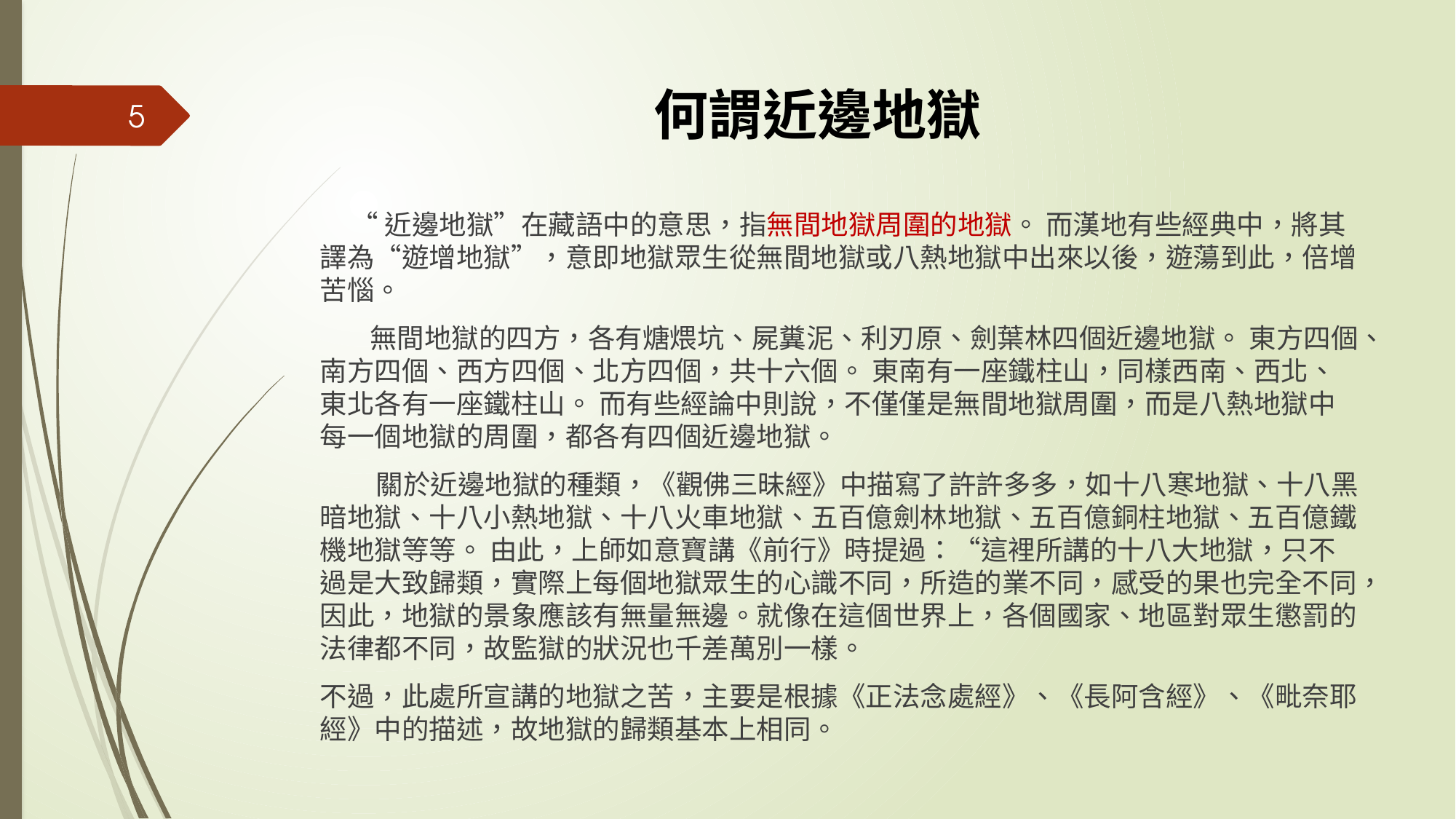

# 何謂近邊地獄
5
     “近邊地獄”在藏語中的意思，指無間地獄周圍的地獄。 而漢地有些經典中，將其譯為“遊增地獄”，意即地獄眾生從無間地獄或八熱地獄中出來以後，遊蕩到此，倍增苦惱。
       無間地獄的四方，各有煻煨坑、屍糞泥、利刃原、劍葉林四個近邊地獄。 東方四個、南方四個、西方四個、北方四個，共十六個。 東南有一座鐵柱山，同樣西南、西北、東北各有一座鐵柱山。 而有些經論中則說，不僅僅是無間地獄周圍，而是八熱地獄中每一個地獄的周圍，都各有四個近邊地獄。
        關於近邊地獄的種類，《觀佛三昧經》中描寫了許許多多，如十八寒地獄、十八黑暗地獄、十八小熱地獄、十八火車地獄、五百億劍林地獄、五百億銅柱地獄、五百億鐵機地獄等等。 由此，上師如意寶講《前行》時提過：“這裡所講的十八大地獄，只不過是大致歸類，實際上每個地獄眾生的心識不同，所造的業不同，感受的果也完全不同，因此，地獄的景象應該有無量無邊。就像在這個世界上，各個國家、地區對眾生懲罰的法律都不同，故監獄的狀況也千差萬別一樣。
不過，此處所宣講的地獄之苦，主要是根據《正法念處經》、《長阿含經》、《毗奈耶經》中的描述，故地獄的歸類基本上相同。